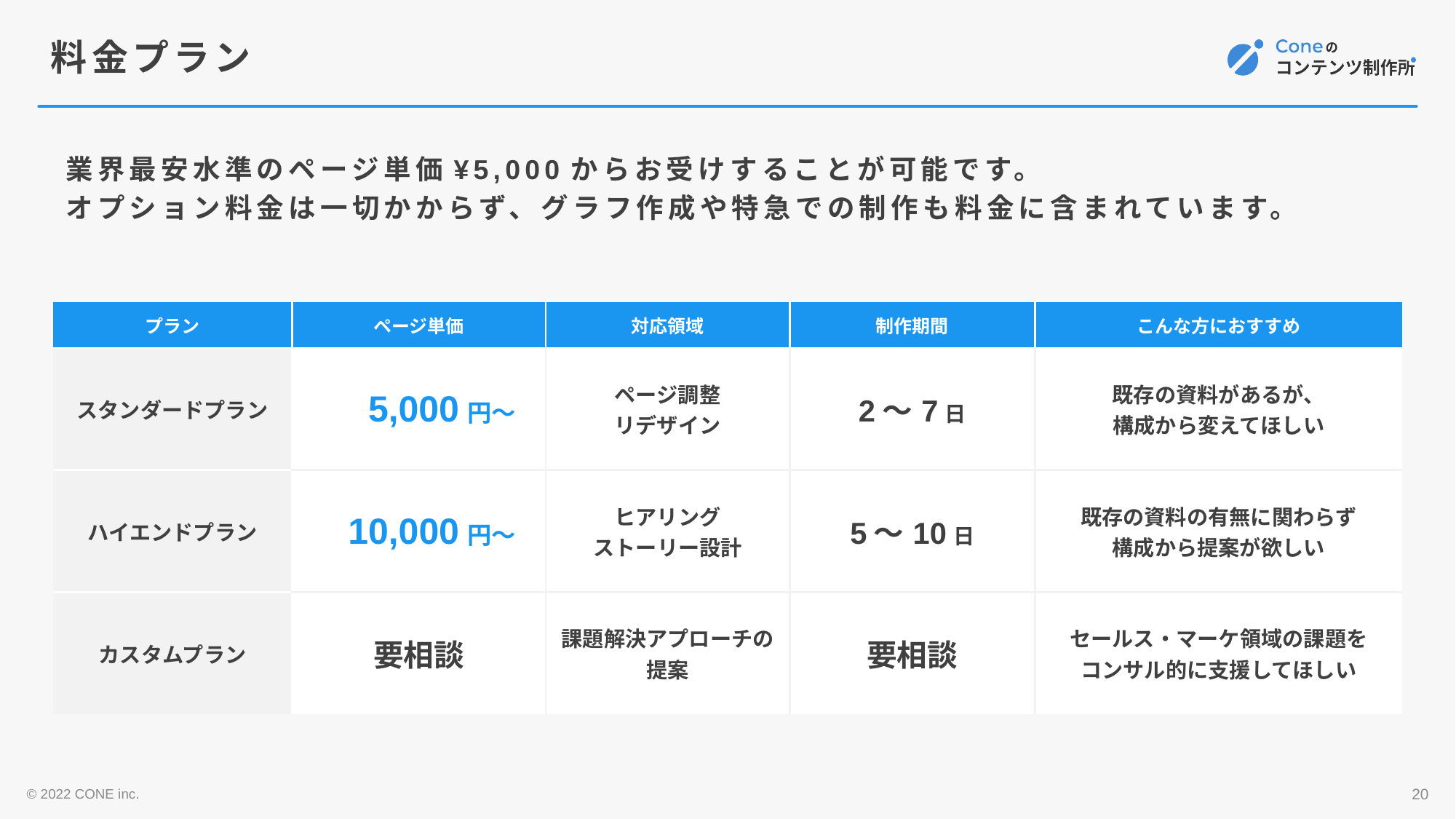

# 料金プラン
業界最安水準のページ単価¥5,000からお受けすることが可能です。
オプション料金は一切かからず、グラフ作成や特急での制作も料金に含まれています。
| プラン | ページ単価 | 対応領域 | 制作期間 | こんな方におすすめ |
| --- | --- | --- | --- | --- |
| スタンダードプラン | 5,000円〜 | ページ調整 リデザイン | 2〜7日 | 既存の資料があるが、 構成から変えてほしい |
| ハイエンドプラン | 10,000円〜 | ヒアリング ストーリー設計 | 5〜10日 | 既存の資料の有無に関わらず 構成から提案が欲しい |
| カスタムプラン | 要相談 | 課題解決アプローチの 提案 | 要相談 | セールス・マーケ領域の課題を コンサル的に支援してほしい |
20
© 2022 CONE inc.